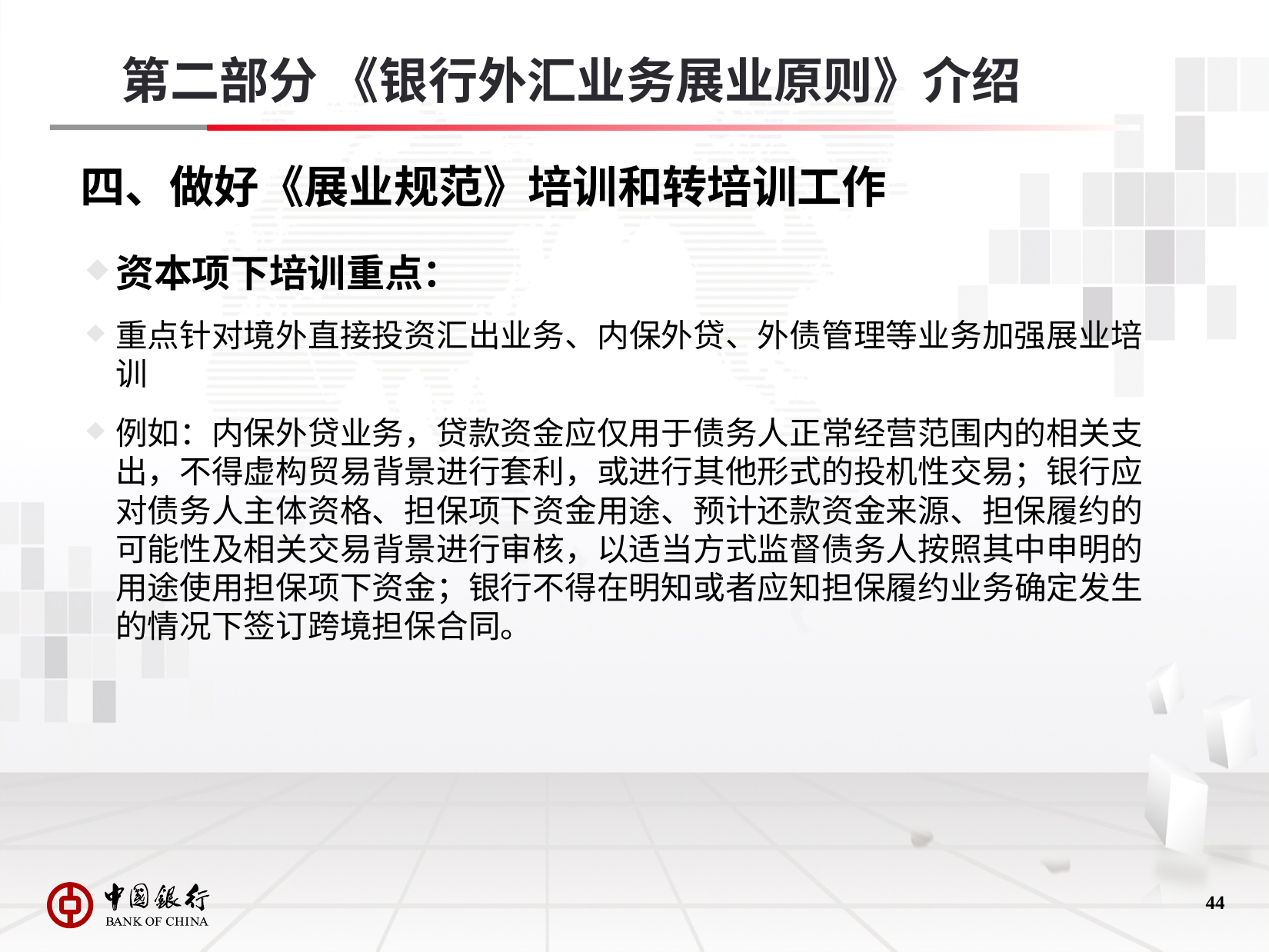

第二部分 《银行外汇业务展业原则》介绍
# 四、做好《展业规范》培训和转培训工作
资本项下培训重点：
重点针对境外直接投资汇出业务、内保外贷、外债管理等业务加强展业培训
例如：内保外贷业务，贷款资金应仅用于债务人正常经营范围内的相关支出，不得虚构贸易背景进行套利，或进行其他形式的投机性交易；银行应对债务人主体资格、担保项下资金用途、预计还款资金来源、担保履约的可能性及相关交易背景进行审核，以适当方式监督债务人按照其中申明的用途使用担保项下资金；银行不得在明知或者应知担保履约业务确定发生的情况下签订跨境担保合同。
44